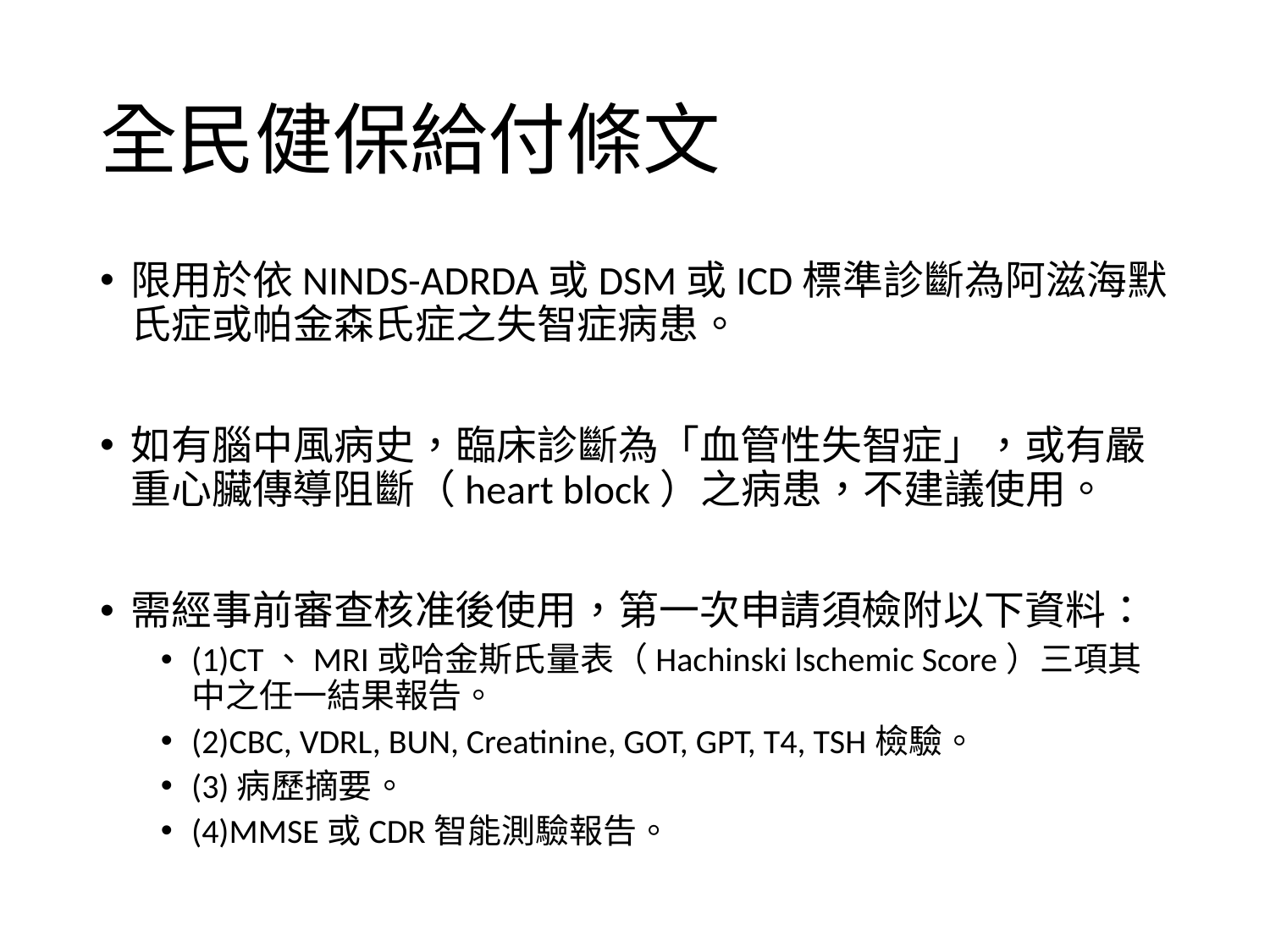

# 全民健保給付條文
限用於依NINDS-ADRDA或DSM或ICD標準診斷為阿滋海默氏症或帕金森氏症之失智症病患。

如有腦中風病史，臨床診斷為「血管性失智症」，或有嚴重心臟傳導阻斷（heart block）之病患，不建議使用。

需經事前審查核准後使用，第一次申請須檢附以下資料：
(1)CT、MRI或哈金斯氏量表（Hachinski lschemic Score）三項其中之任一結果報告。
(2)CBC, VDRL, BUN, Creatinine, GOT, GPT, T4, TSH檢驗。
(3)病歷摘要。
(4)MMSE或CDR智能測驗報告。